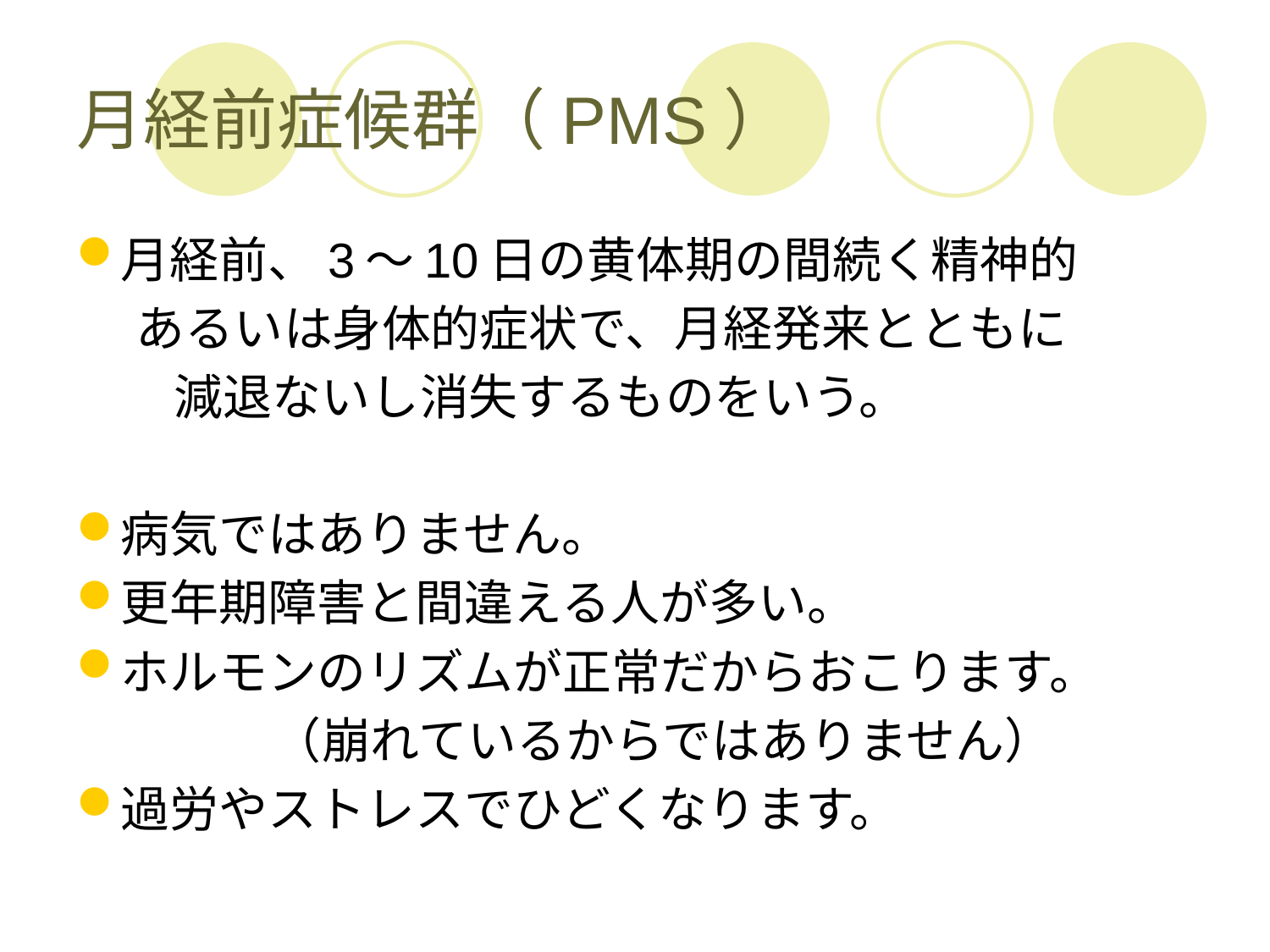

# 月経前症候群（PMS）
月経前、3～10日の黄体期の間続く精神的
　 あるいは身体的症状で、月経発来とともに
　　減退ないし消失するものをいう。

病気ではありません。
更年期障害と間違える人が多い。
ホルモンのリズムが正常だからおこります。
　　　　（崩れているからではありません）
過労やストレスでひどくなります。